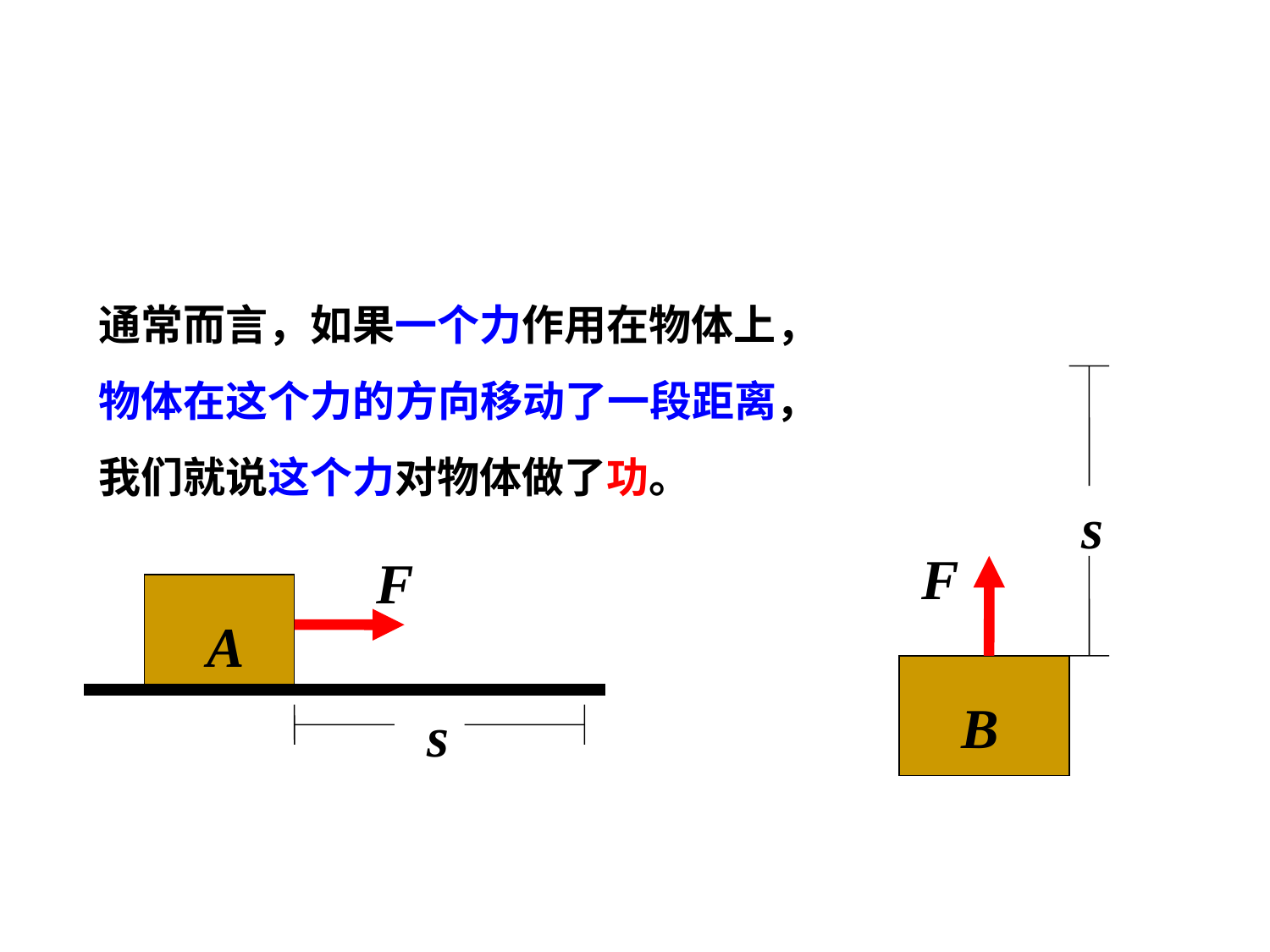

通常而言，如果一个力作用在物体上，
物体在这个力的方向移动了一段距离，
我们就说这个力对物体做了功。

s

F

B
F

A

s